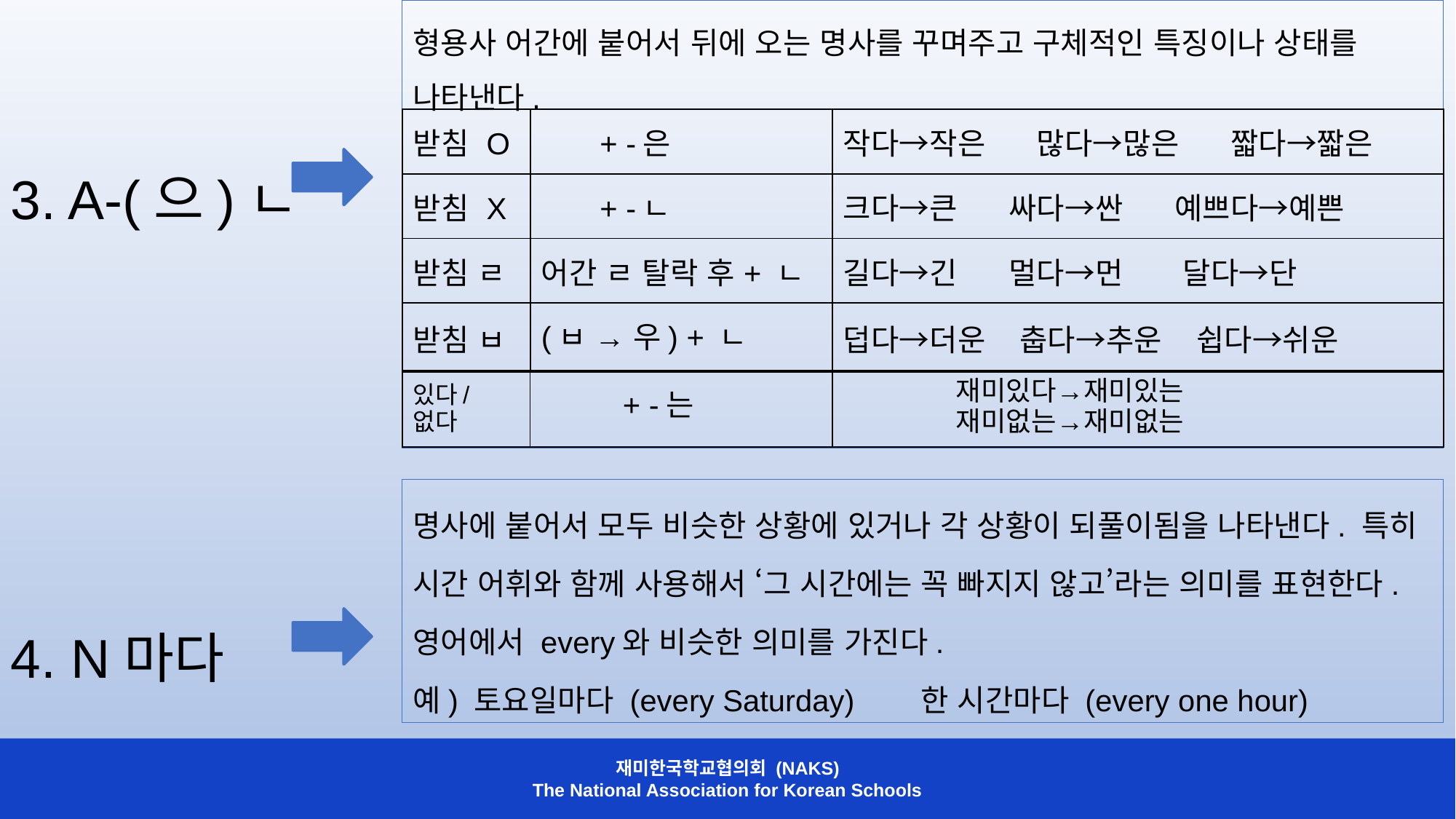

형용사 어간에 붙어서 뒤에 오는 명사를 꾸며주고 구체적인 특징이나 상태를 나타낸다.

3. A-(으)ㄴ

4. N마다
| 받침 O | + -은 | 작다→작은 많다→많은 짧다→짧은 |
| --- | --- | --- |
| 받침 X | + -ㄴ | 크다→큰 싸다→싼 예쁘다→예쁜 |
| 받침 ㄹ | 어간 ㄹ 탈락 후+ ㄴ | 길다→긴 멀다→먼 달다→단 |
| 받침 ㅂ | (ㅂ → 우) + ㄴ | 덥다→더운 춥다→추운 쉽다→쉬운 |

| 있다/없다 |  | 재미있다→재미있는 재미없는→재미없는 |
| --- | --- | --- |
+ -는
명사에 붙어서 모두 비슷한 상황에 있거나 각 상황이 되풀이됨을 나타낸다. 특히 시간 어휘와 함께 사용해서 ‘그 시간에는 꼭 빠지지 않고’라는 의미를 표현한다. 영어에서 every와 비슷한 의미를 가진다.
예) 토요일마다 (every Saturday)       한 시간마다 (every one hour)

재미한국학교협의회 (NAKS)
The National Association for Korean Schools